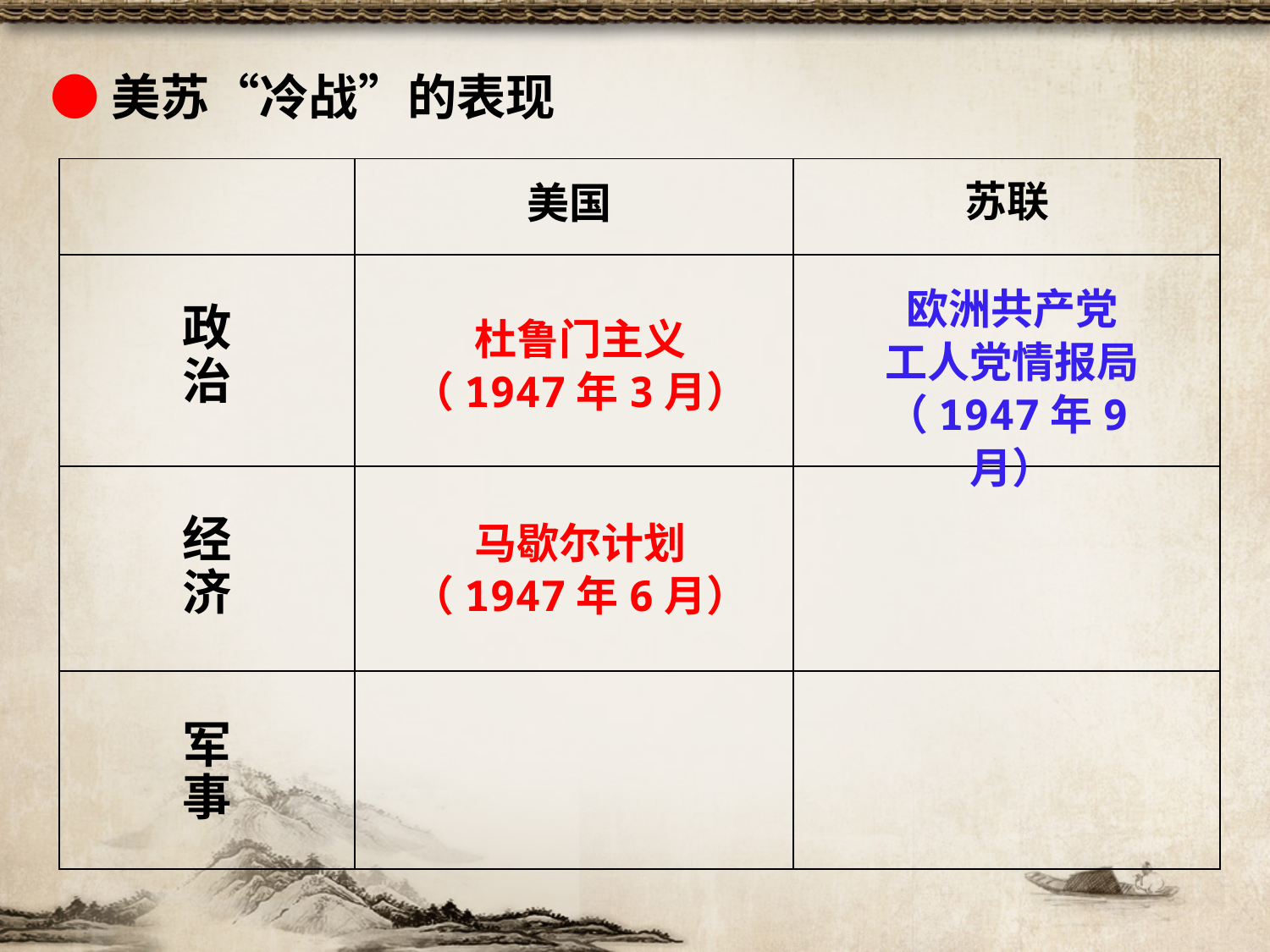

●美苏“冷战”的表现
|  |  | 苏联 |
| --- | --- | --- |
| 政 治 |  |  |
| 经 济 |  |  |
| 军 事 |  |  |
美国
欧洲共产党
工人党情报局（1947年9月）
杜鲁门主义
（1947年3月）
马歇尔计划
（1947年6月）